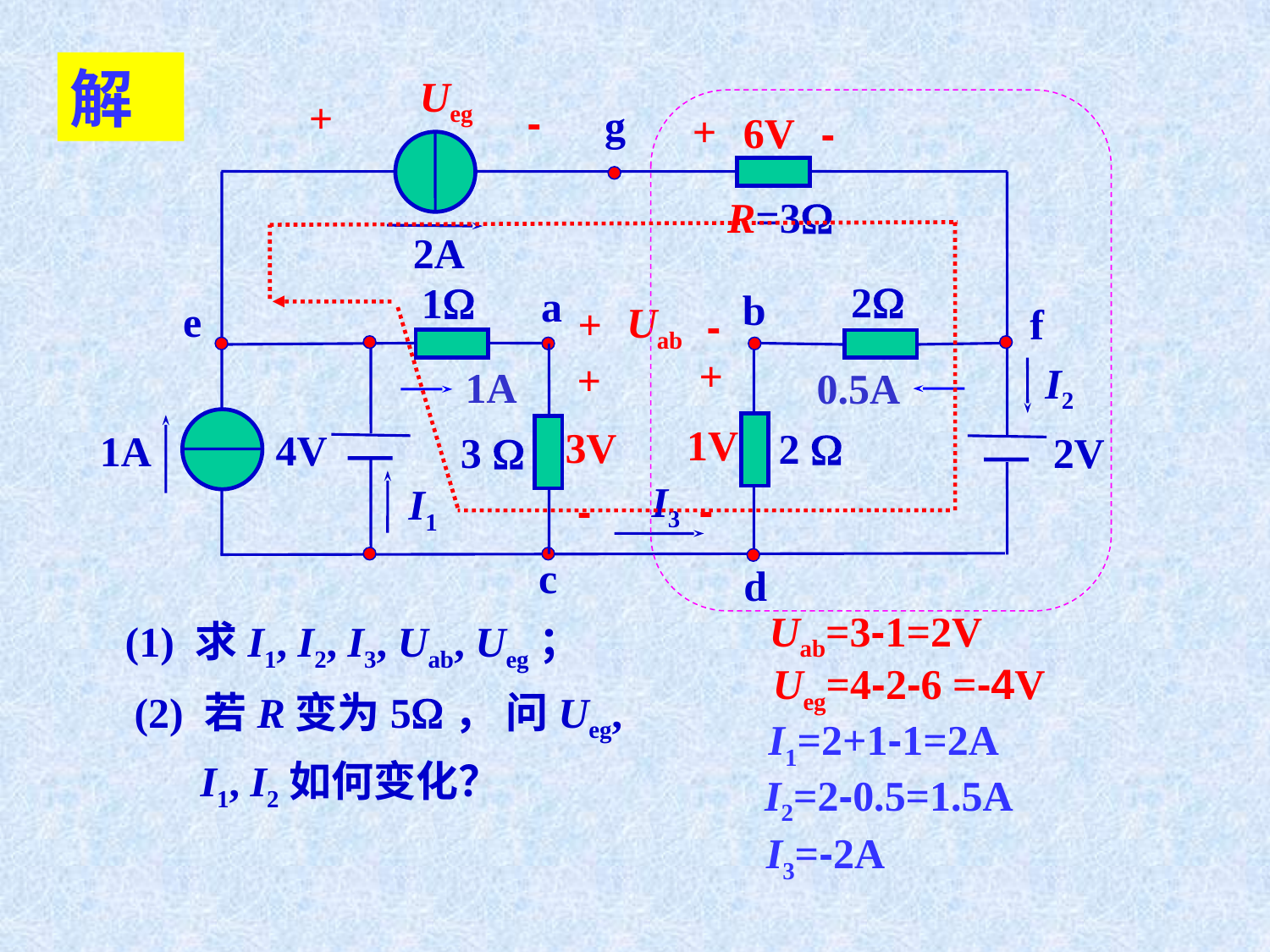

解
Ueg
+
-

g

R=3Ω
2A

2Ω
1Ω
a
b
e
f

I2

2 Ω
4V
1A
3 Ω
2V

I3
I1

c

d

+
6V
-

+
Uab
-
+
1V
-
+
3V
-
1A

0.5A

Uab=3-1=2V
(1) 求I1, I2, I3, Uab, Ueg；
Ueg=4-2-6 =-4V
(2) 若R变为5Ω， 问Ueg, I1, I2如何变化？
I1=2+1-1=2A
I2=2-0.5=1.5A
I3=-2A